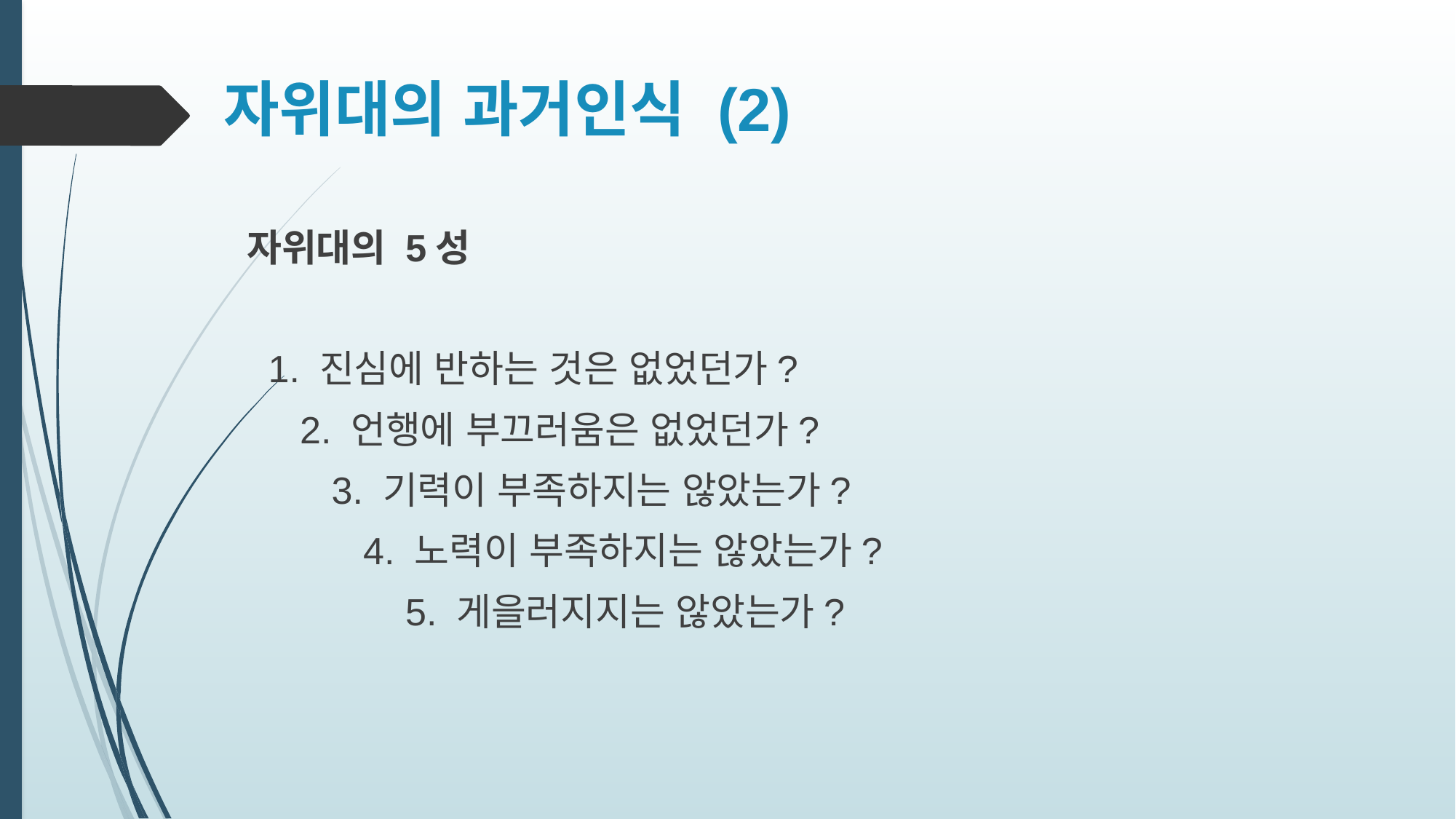

# 자위대의 과거인식 (2)
자위대의 5성

  1. 진심에 반하는 것은 없었던가?
     2. 언행에 부끄러움은 없었던가?
        3. 기력이 부족하지는 않았는가?
           4. 노력이 부족하지는 않았는가?
               5. 게을러지지는 않았는가?